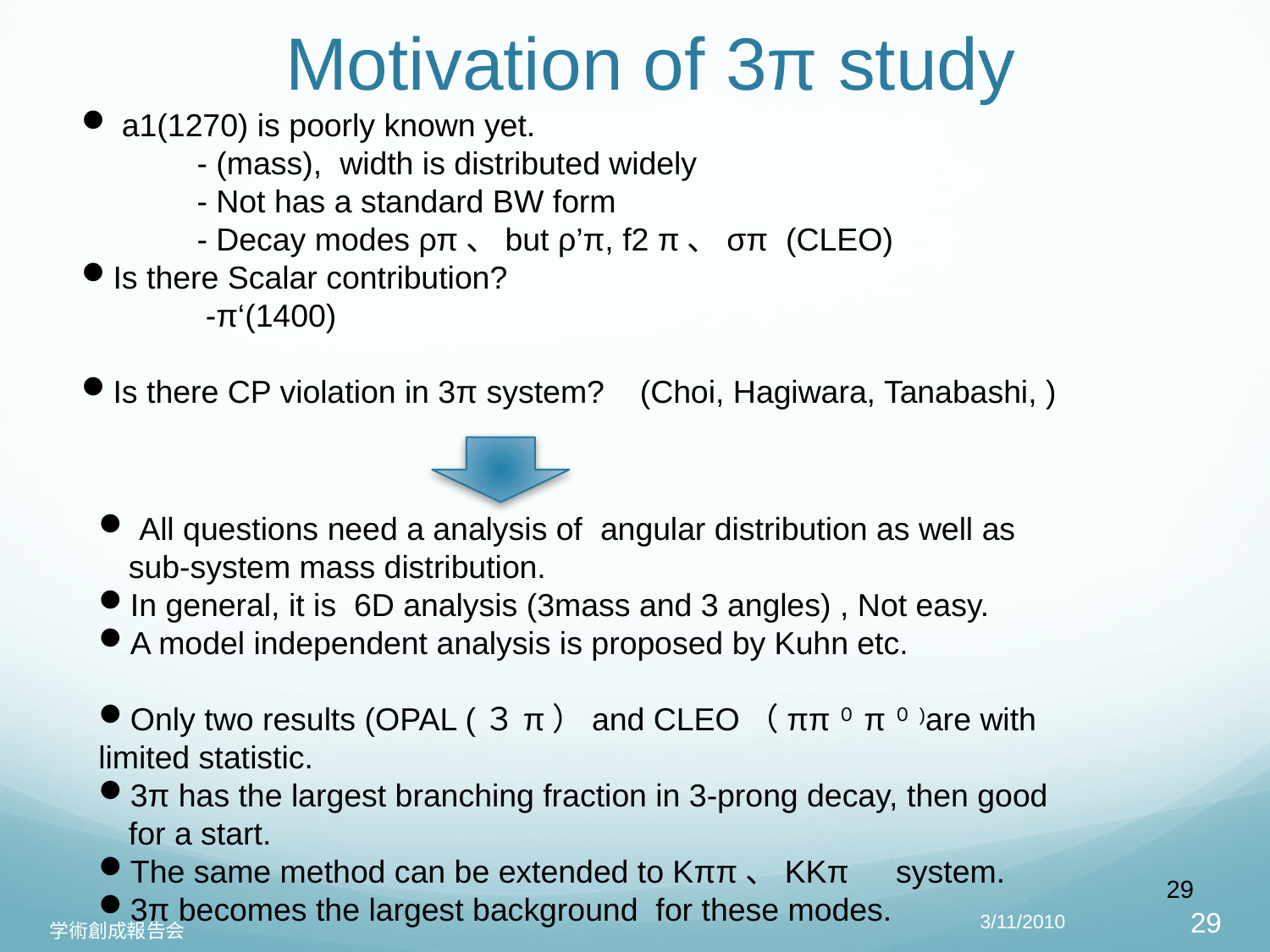

Motivation of 3π study
 a1(1270) is poorly known yet.
             - (mass),  width is distributed widely
             - Not has a standard BW form
             - Decay modes ρπ、but ρ’π, f2 π、σπ  (CLEO)
Is there Scalar contribution?
              -π‘(1400)

Is there CP violation in 3π system?    (Choi, Hagiwara, Tanabashi, )

 All questions need a analysis of  angular distribution as well as sub-system mass distribution.
In general, it is  6D analysis (3mass and 3 angles) , Not easy.
A model independent analysis is proposed by Kuhn etc.

Only two results (OPAL (３π）and CLEO（ππ０π０)are with limited statistic.
3π has the largest branching fraction in 3-prong decay, then good for a start.
The same method can be extended to Kππ、KKπ　system.
3π becomes the largest background  for these modes.
29
3/11/2010
29
学術創成報告会